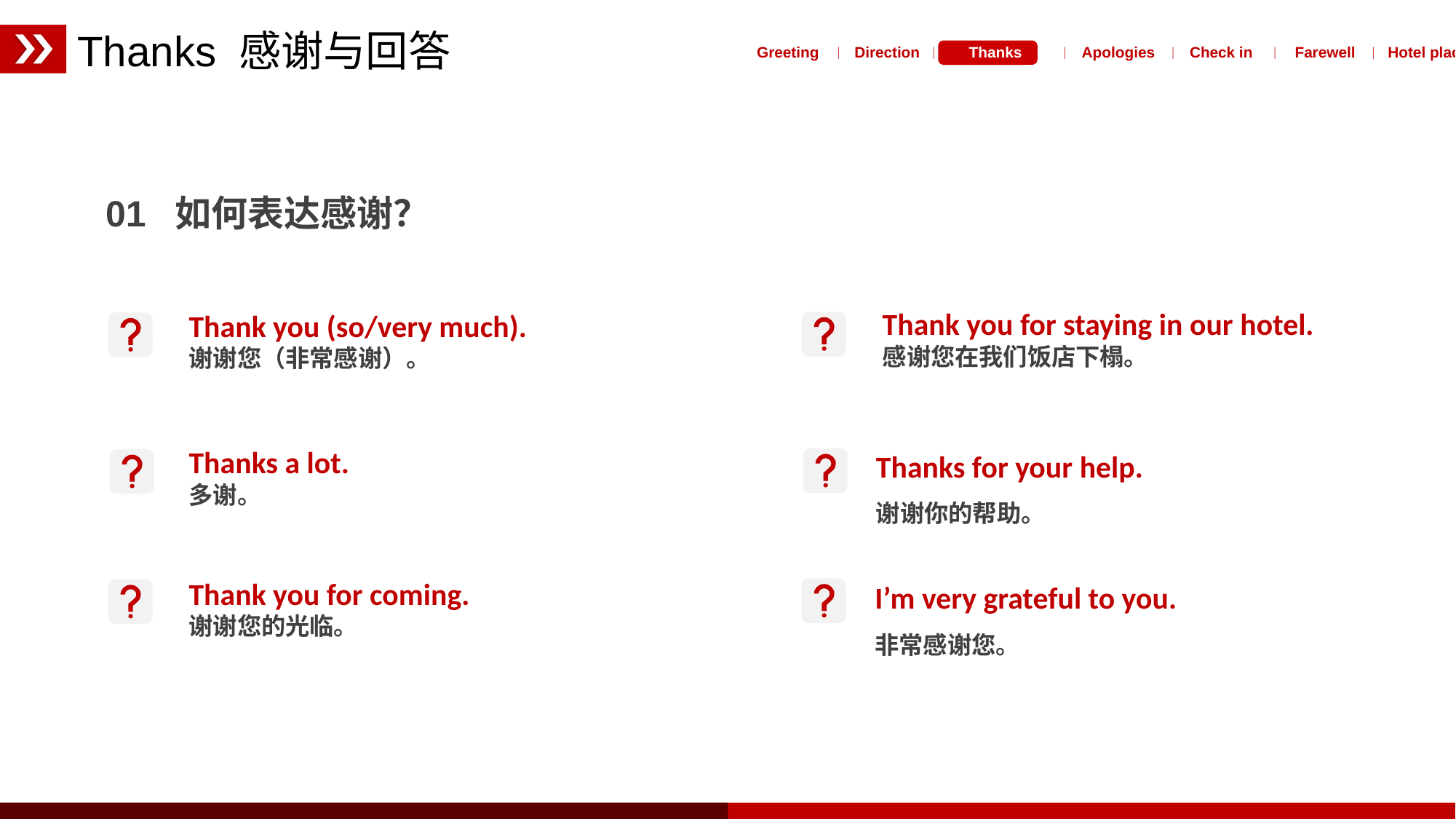

Thanks 感谢与回答

 Greeting  ｜  Direction ｜        Thanks        ｜  Apologies  ｜  Check in   ｜   Farewell  ｜  Hotel place

01  如何表达感谢？
Thank you for staying in our hotel.
感谢您在我们饭店下榻。
Thank you (so/very much).
谢谢您（非常感谢）。

Thanks for your help.
谢谢你的帮助。
Thanks a lot.
多谢。

I’m very grateful to you.
非常感谢您。
Thank you for coming.
谢谢您的光临。